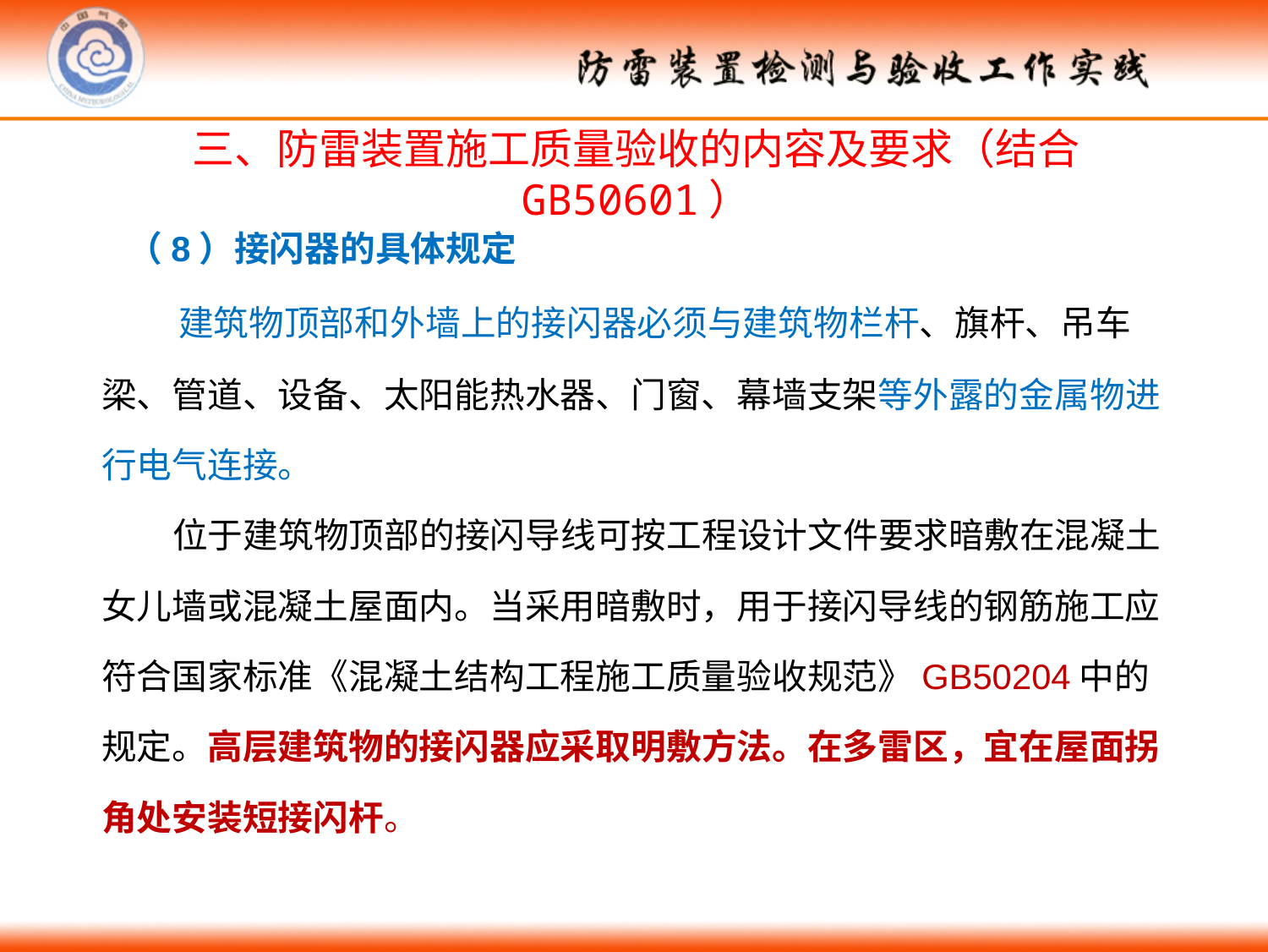

三、防雷装置施工质量验收的内容及要求（结合GB50601）
# （8）接闪器的具体规定
       建筑物顶部和外墙上的接闪器必须与建筑物栏杆、旗杆、吊车梁、管道、设备、太阳能热水器、门窗、幕墙支架等外露的金属物进行电气连接。
        位于建筑物顶部的接闪导线可按工程设计文件要求暗敷在混凝土女儿墙或混凝土屋面内。当采用暗敷时，用于接闪导线的钢筋施工应符合国家标准《混凝土结构工程施工质量验收规范》GB50204中的规定。高层建筑物的接闪器应采取明敷方法。在多雷区，宜在屋面拐角处安装短接闪杆。